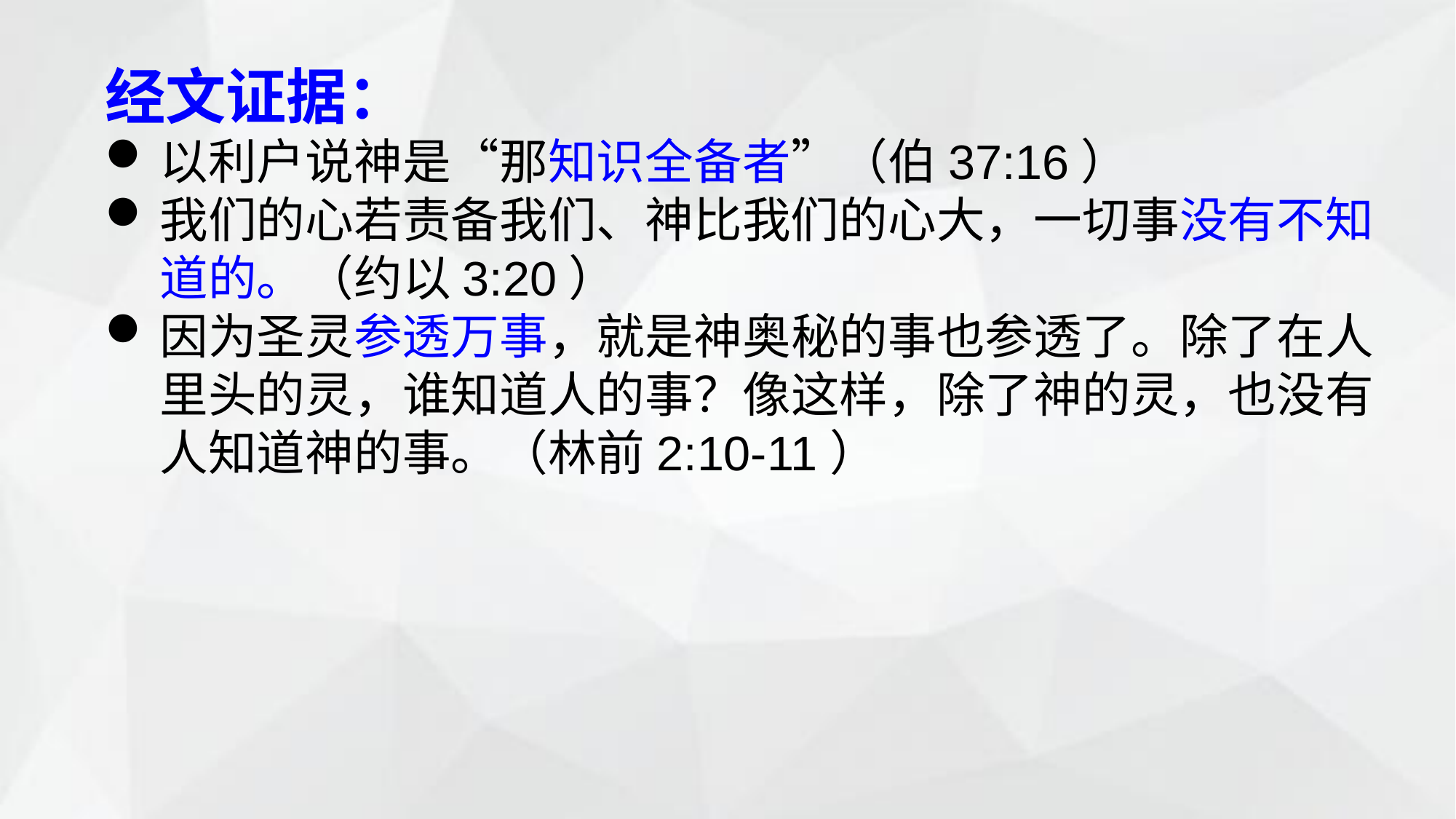

经文证据：
以利户说神是“那知识全备者”（伯37:16）
我们的心若责备我们、神比我们的心大，一切事没有不知道的。（约以3:20）
因为圣灵参透万事，就是神奥秘的事也参透了。除了在人里头的灵，谁知道人的事？像这样，除了神的灵，也没有人知道神的事。（林前2:10-11）

20